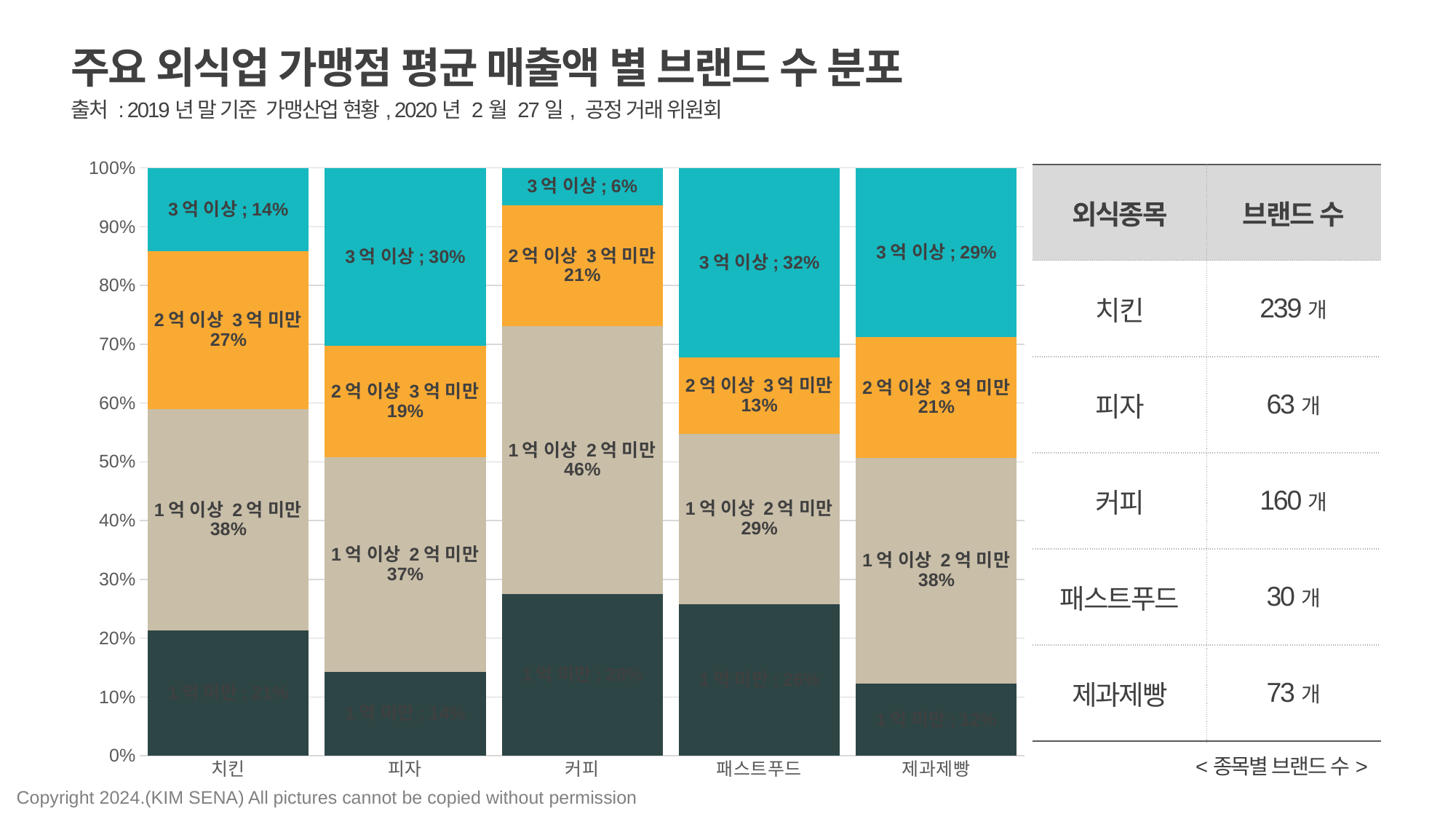

주요 외식업 가맹점 평균 매출액 별 브랜드 수 분포
출처 : 2019년 말 기준  가맹산업 현황, 2020년 2월 27일, 공정 거래 위원회

### Chart

| Category | 1억 미만 | 1억 이상 2억 미만 | 2억 이상 3억 미만 | 3억 이상 |
|---|---|---|---|---|
| 치킨 | 0.213 | 0.377 | 0.268 | 0.142 |
| 피자 | 0.143 | 0.365 | 0.19 | 0.302 |
| 커피 | 0.275 | 0.456 | 0.206 | 0.063 |
| 패스트푸드 | 0.258 | 0.29 | 0.129 | 0.323 |
| 제과제빵 | 0.123 | 0.384 | 0.205 | 0.288 |
| 외식종목 | 브랜드 수 |
| --- | --- |
| 치킨 | 239개 |
| 피자 | 63개 |
| 커피 | 160개 |
| 패스트푸드 | 30개 |
| 제과제빵 | 73개 |
<종목별 브랜드 수>